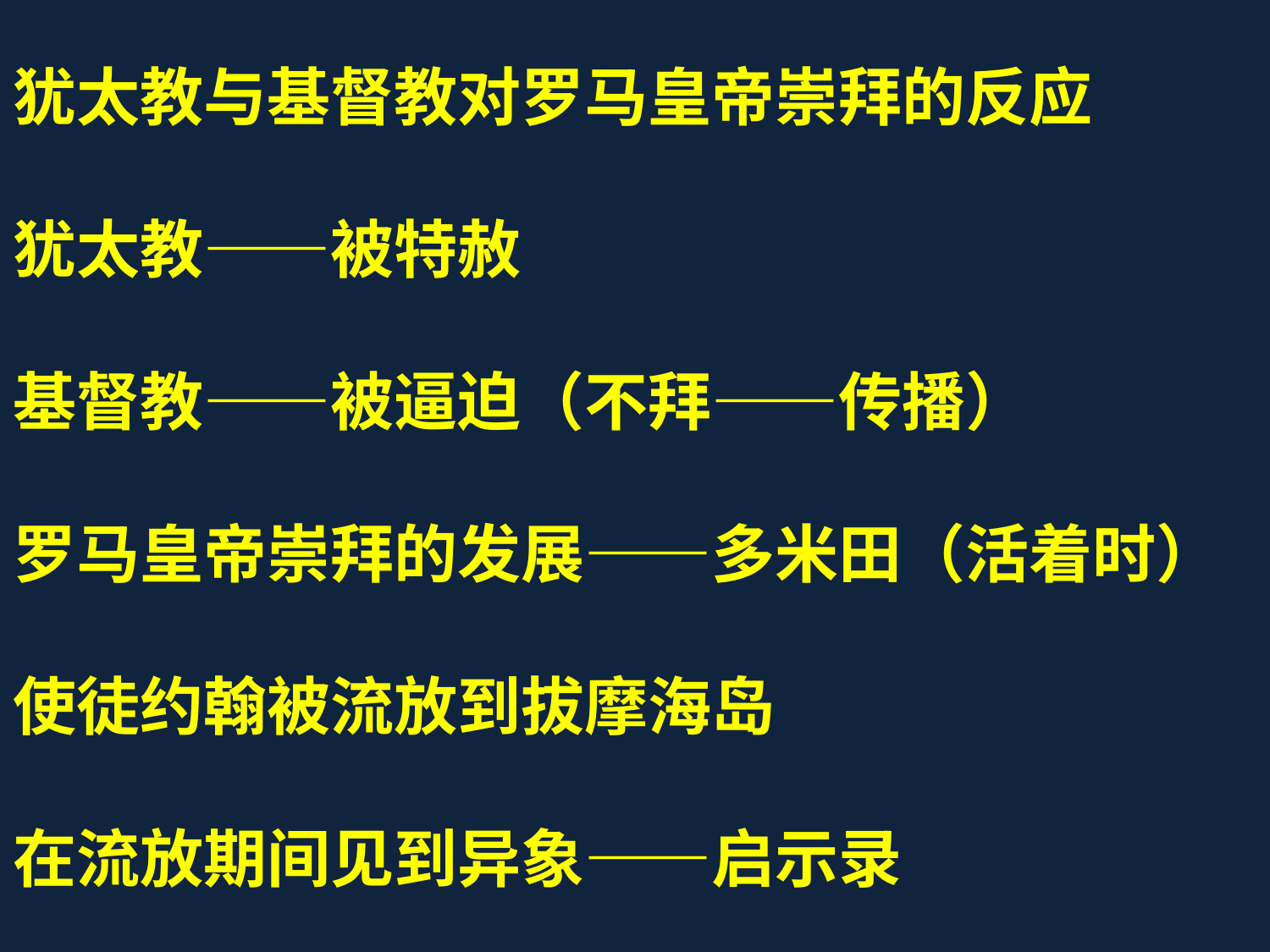

犹太教与基督教对罗马皇帝崇拜的反应

犹太教——被特赦

基督教——被逼迫（不拜——传播）

罗马皇帝崇拜的发展——多米田（活着时）

使徒约翰被流放到拔摩海岛

在流放期间见到异象——启示录